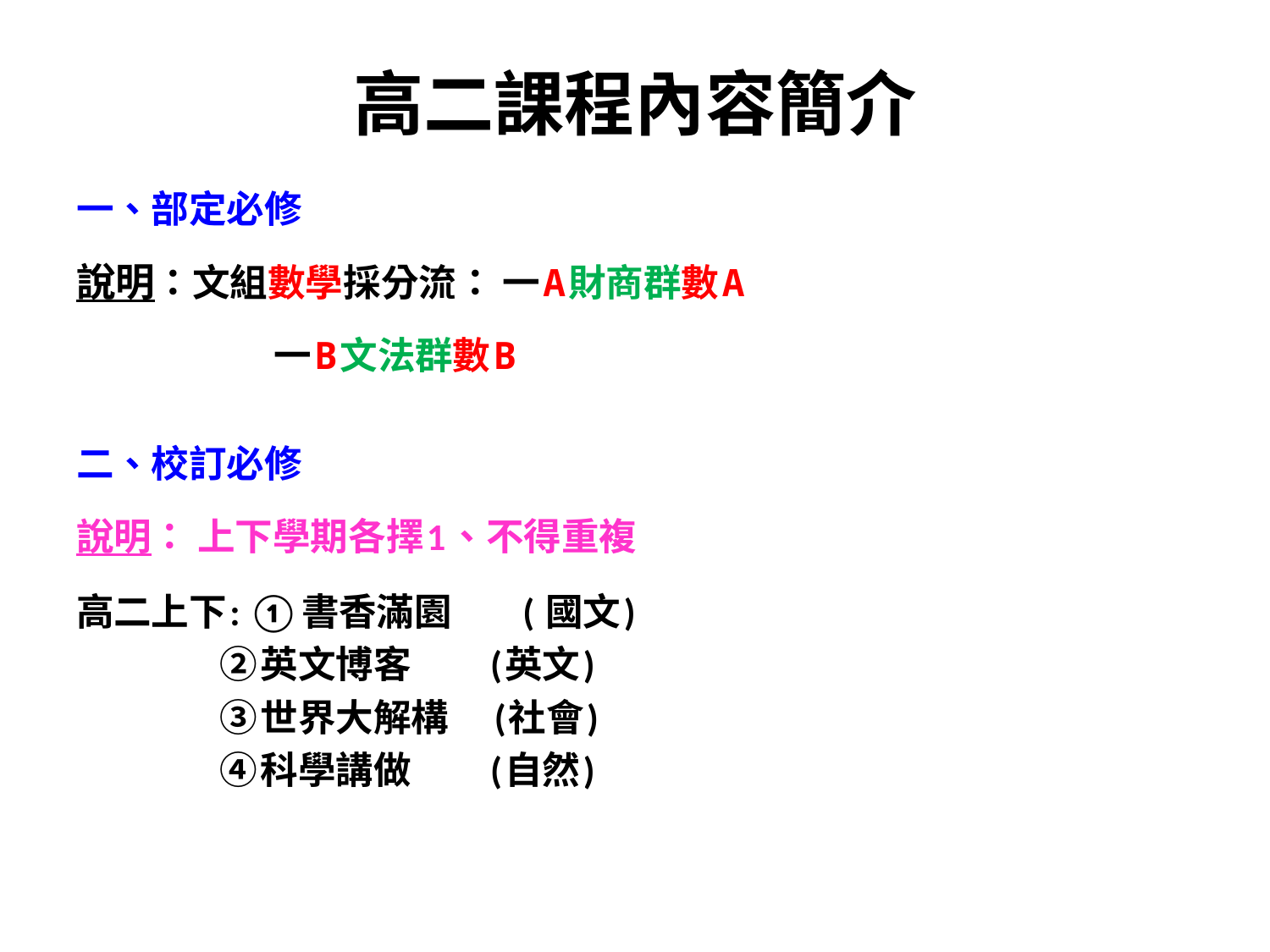

# 高二課程內容簡介

一、部定必修

說明：文組數學採分流： 一A財商群數A

                       一B文法群數B

二、校訂必修

說明： 上下學期各擇1、不得重複

高二上下: ①書香滿園        ( 國文)
                 ②英文博客         (英文)
                 ③世界大解構     (社會)
                 ④科學講做         (自然)